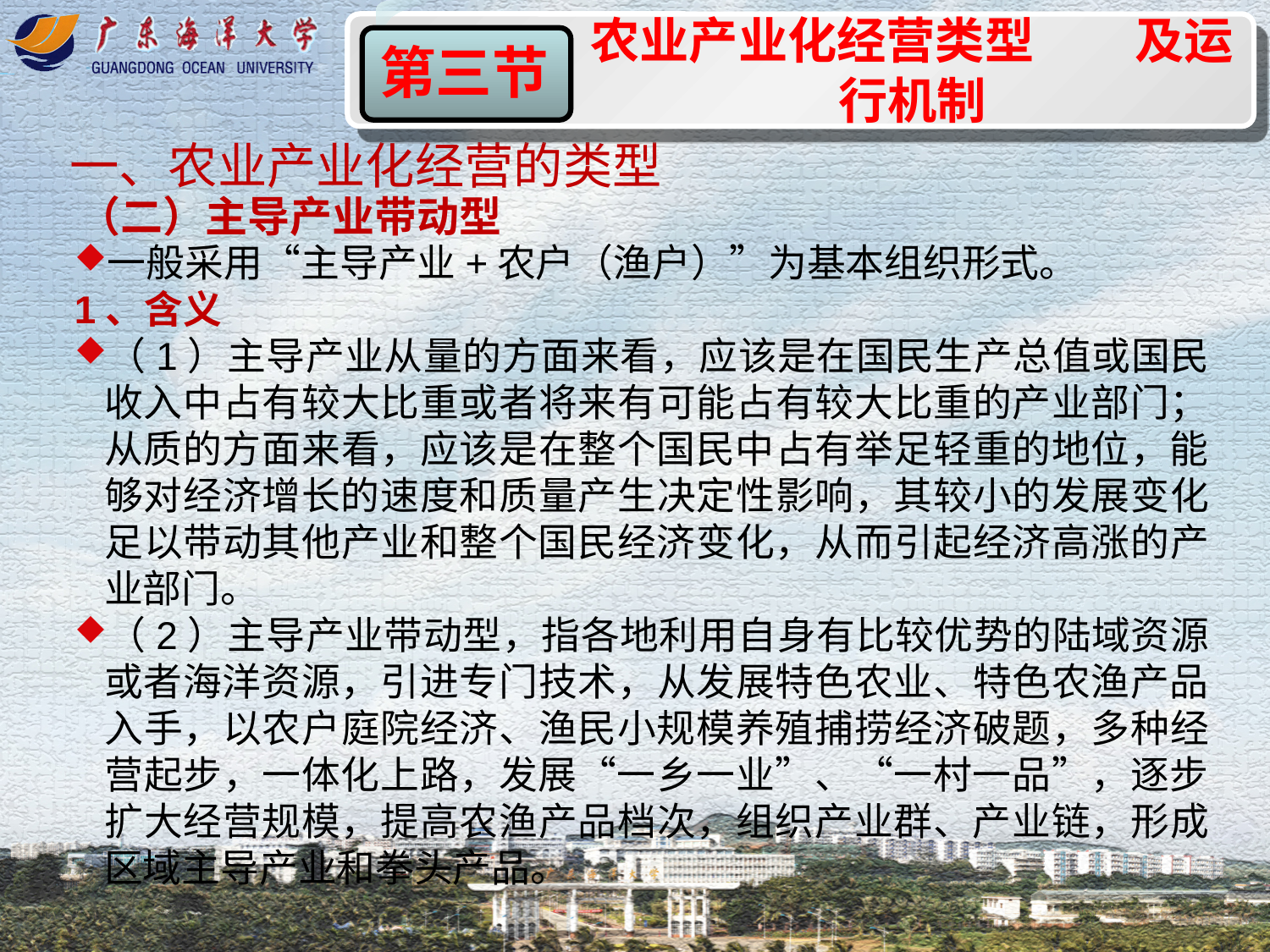

农业产业化经营类型         及运行机制

第一节
第三节
一、农业产业化经营的类型

（二）主导产业带动型
一般采用“主导产业+农户（渔户）”为基本组织形式。
1、含义
（1）主导产业从量的方面来看，应该是在国民生产总值或国民收入中占有较大比重或者将来有可能占有较大比重的产业部门；从质的方面来看，应该是在整个国民中占有举足轻重的地位，能够对经济增长的速度和质量产生决定性影响，其较小的发展变化足以带动其他产业和整个国民经济变化，从而引起经济高涨的产业部门。
（2）主导产业带动型，指各地利用自身有比较优势的陆域资源或者海洋资源，引进专门技术，从发展特色农业、特色农渔产品入手，以农户庭院经济、渔民小规模养殖捕捞经济破题，多种经营起步，一体化上路，发展“一乡一业”、“一村一品”，逐步扩大经营规模，提高农渔产品档次，组织产业群、产业链，形成区域主导产业和拳头产品。